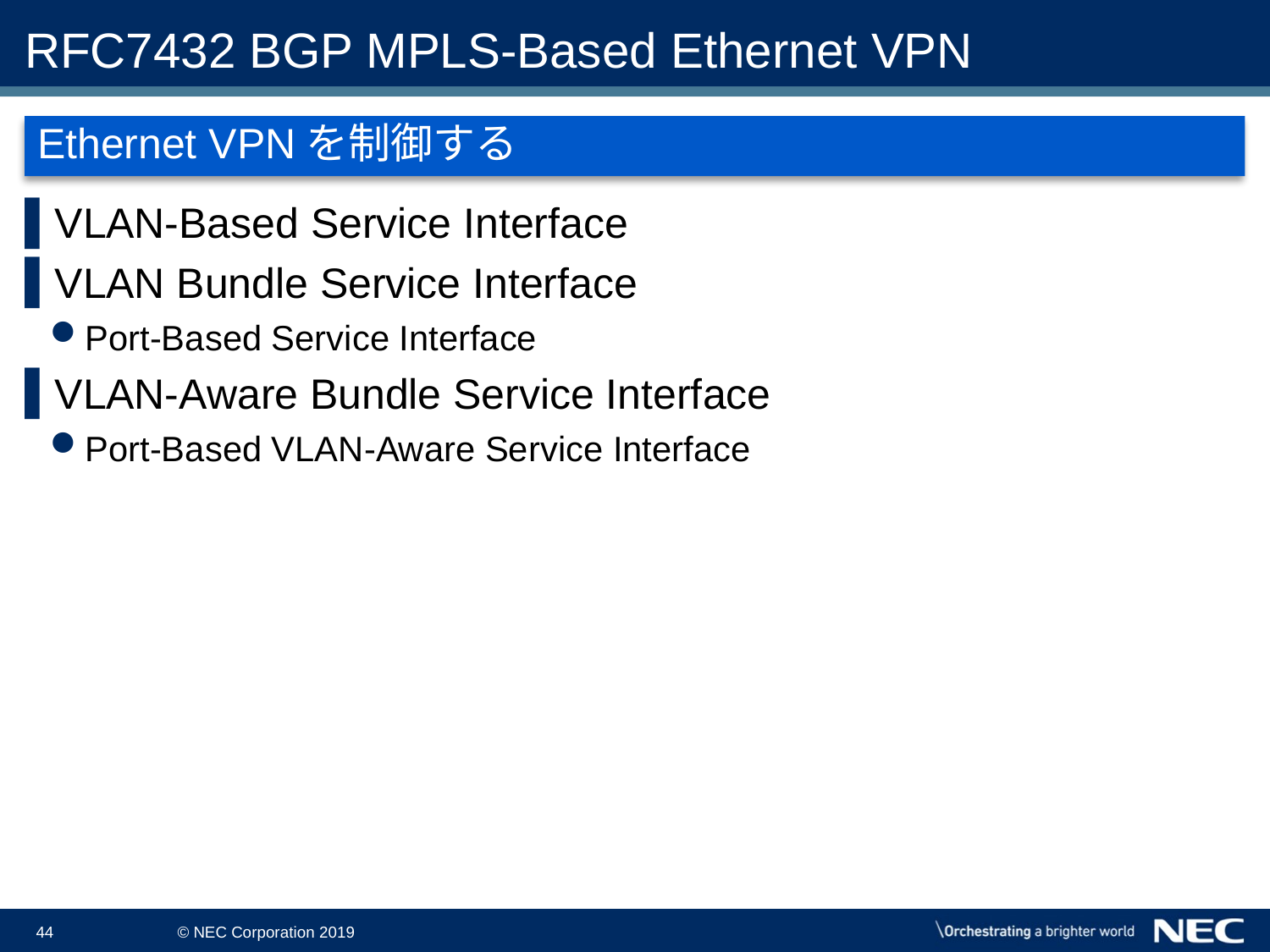

# RFC7432 BGP MPLS-Based Ethernet VPN
Ethernet VPNを制御する
VLAN-Based Service Interface
VLAN Bundle Service Interface
Port-Based Service Interface
VLAN-Aware Bundle Service Interface
Port-Based VLAN-Aware Service Interface